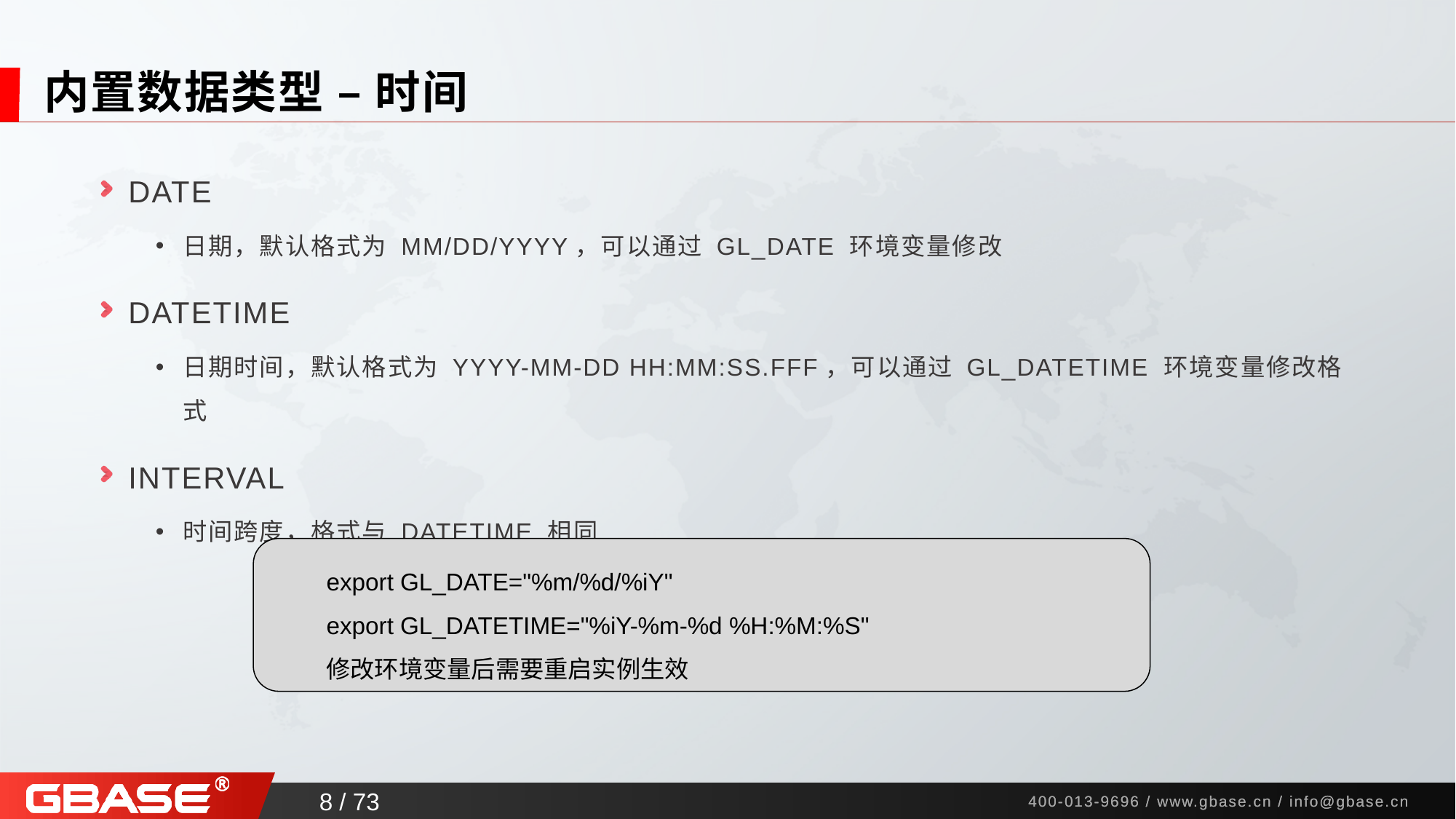

# 内置数据类型 – 时间
DATE
日期，默认格式为 MM/DD/YYYY，可以通过 GL_DATE 环境变量修改
DATETIME
日期时间，默认格式为 YYYY-MM-DD HH:MM:SS.FFF，可以通过 GL_DATETIME 环境变量修改格式
INTERVAL
时间跨度，格式与 DATETIME 相同

export GL_DATE="%m/%d/%iY"
export GL_DATETIME="%iY-%m-%d %H:%M:%S"
修改环境变量后需要重启实例生效